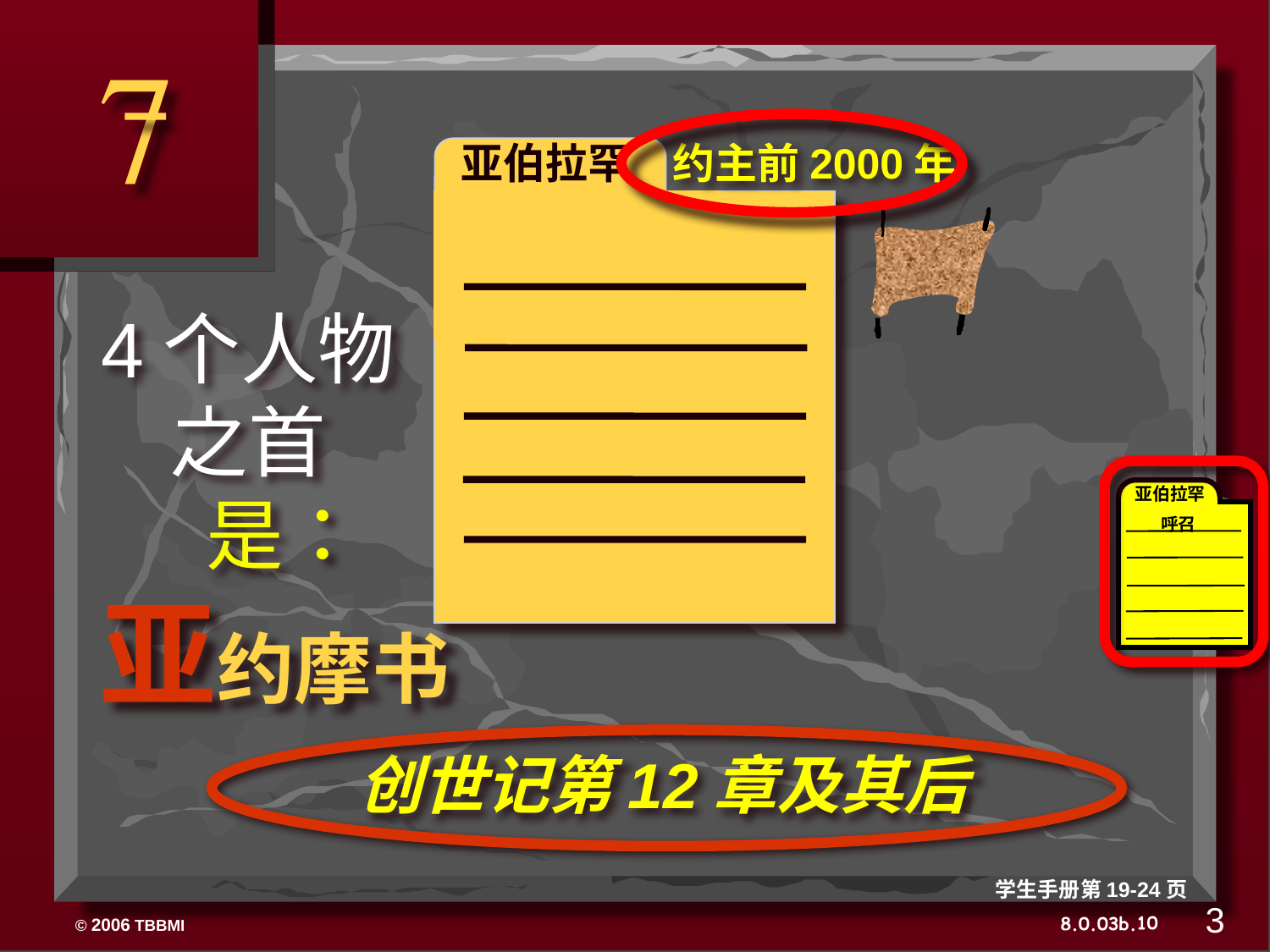

7

 亚伯拉罕
约主前2000年
ABRAHAM

4个人物
之首
   是：

亚伯拉罕

呼召

亚约摩书

创世记第12章及其后

学生手册第19-24页
3

10